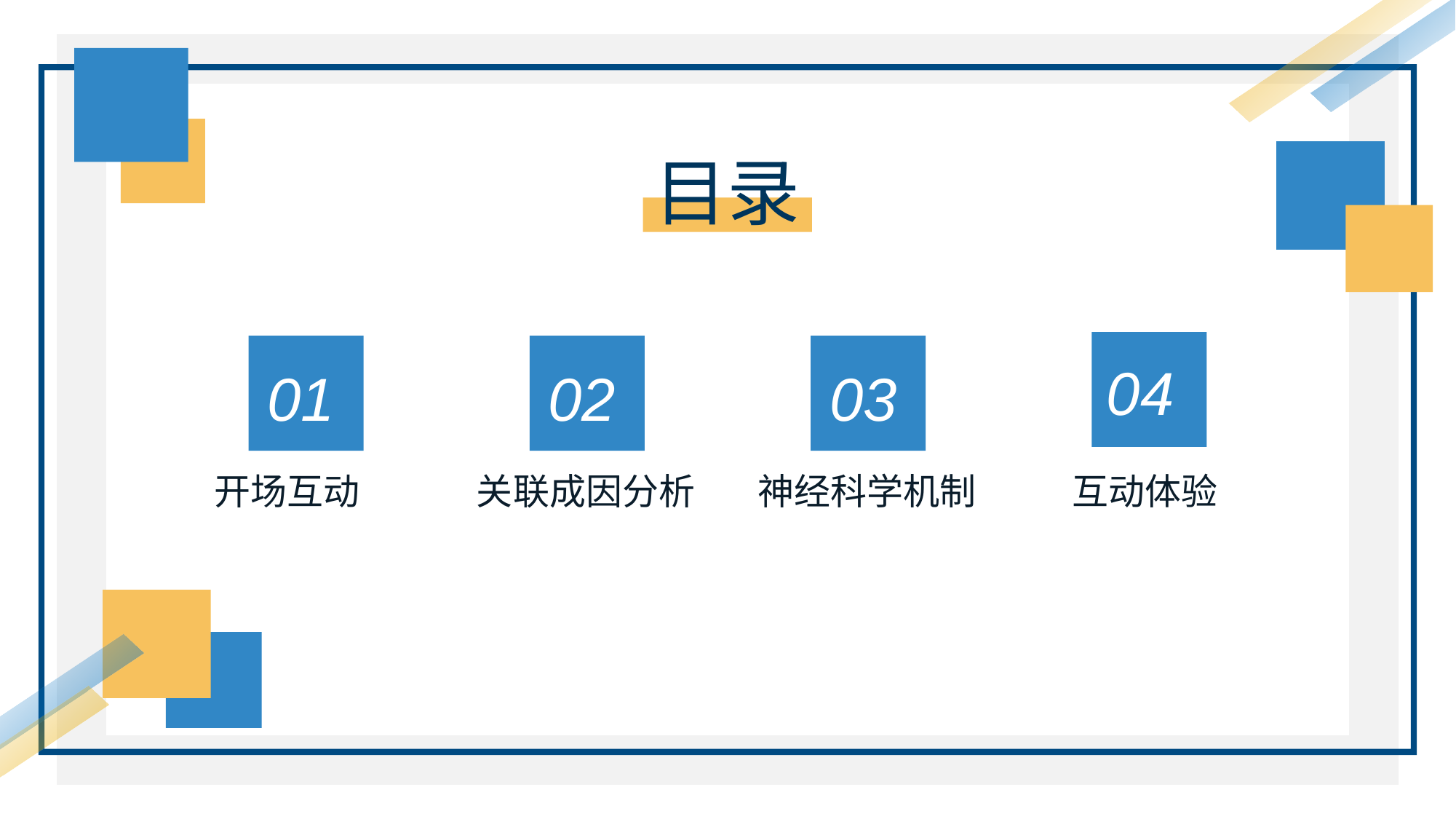

目录

04
互动体验

01
开场互动

02
关联成因分析

03
神经科学机制